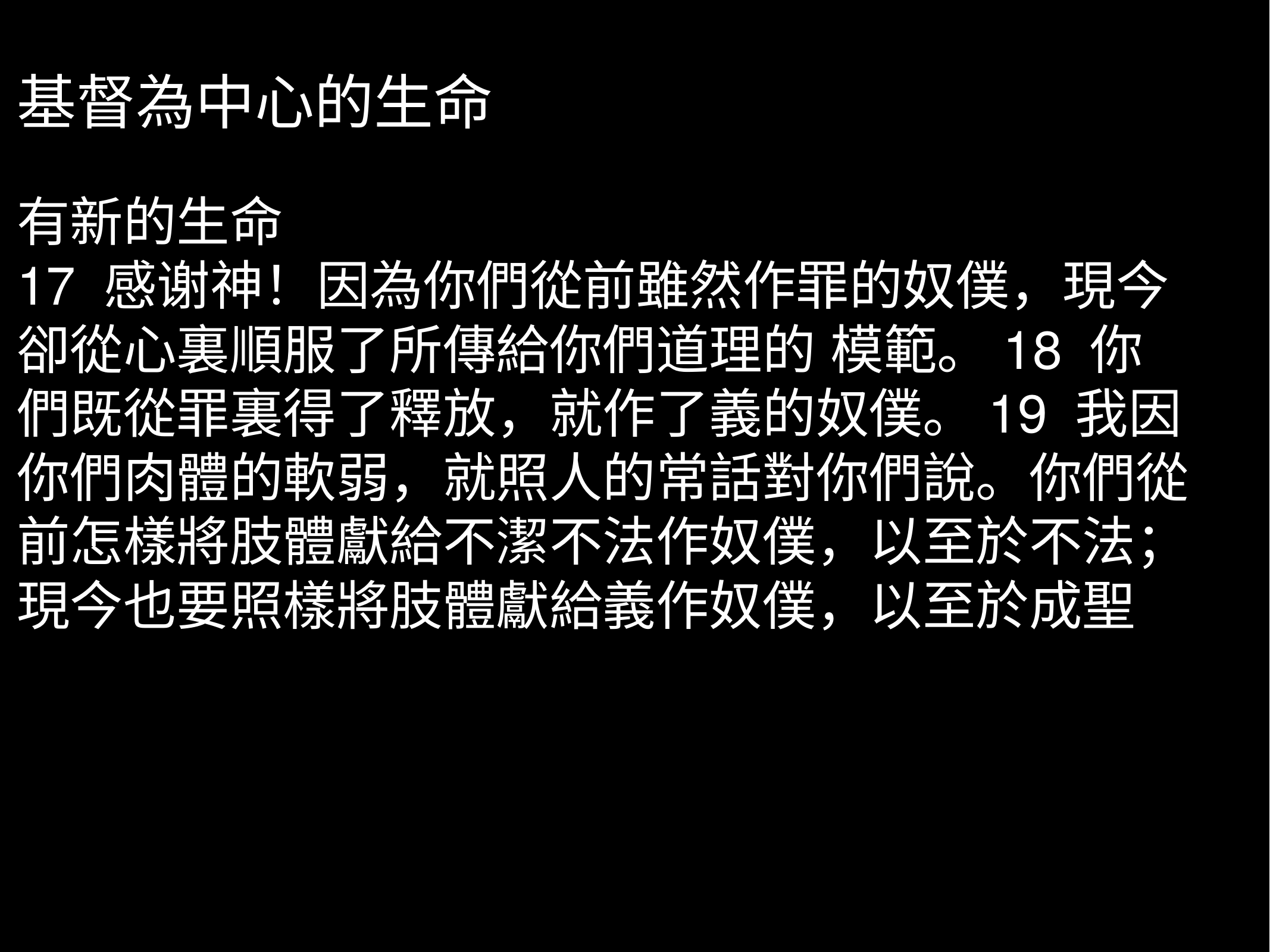

基督為中心的生命

有新的生命
17 感谢神！因為你們從前雖然作罪的奴僕，現今卻從心裏順服了所傳給你們道理的 模範。18 你們既從罪裏得了釋放，就作了義的奴僕。19 我因你們肉體的軟弱，就照人的常話對你們說。你們從前怎樣將肢體獻給不潔不法作奴僕，以至於不法；現今也要照樣將肢體獻給義作奴僕，以至於成聖